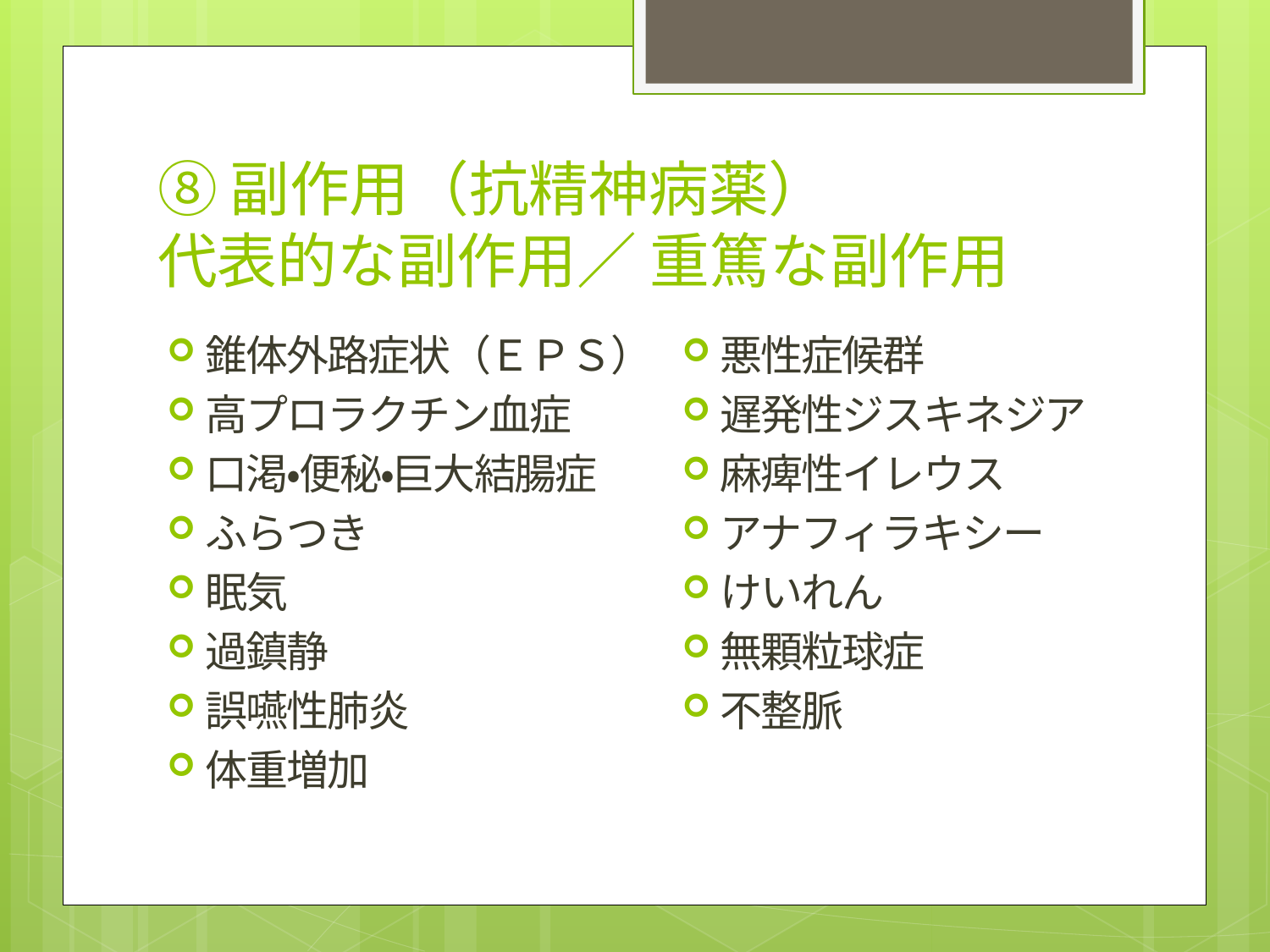

# ⑧副作用（抗精神病薬） 代表的な副作用／ 重篤な副作用
錐体外路症状（ＥＰＳ）
高プロラクチン血症
口渇・便秘・巨大結腸症
ふらつき
眠気
過鎮静
誤嚥性肺炎
体重増加
悪性症候群
遅発性ジスキネジア
麻痺性イレウス
アナフィラキシー
けいれん
無顆粒球症
不整脈